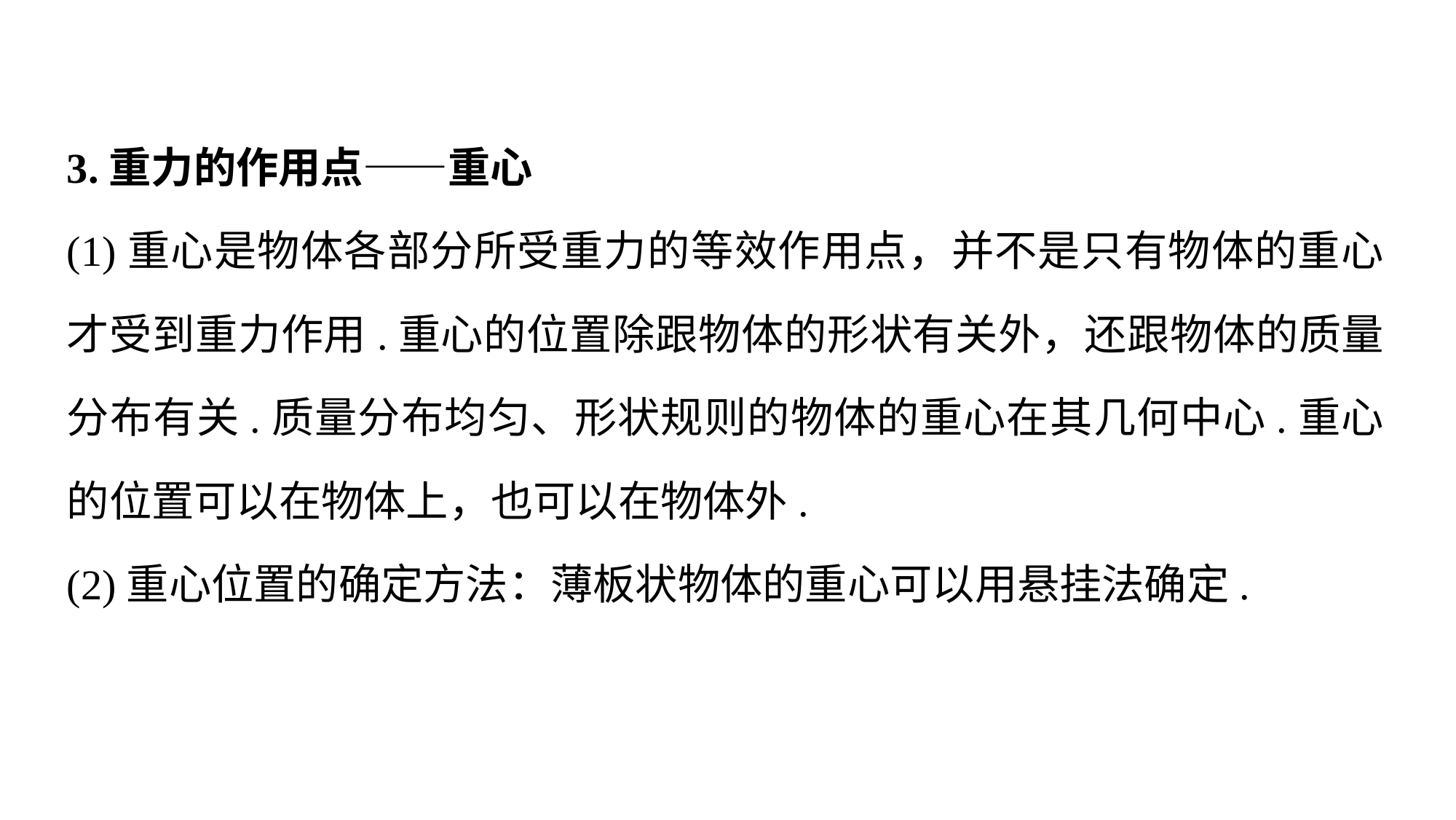

3.重力的作用点——重心
(1)重心是物体各部分所受重力的等效作用点，并不是只有物体的重心才受到重力作用.重心的位置除跟物体的形状有关外，还跟物体的质量分布有关.质量分布均匀、形状规则的物体的重心在其几何中心.重心的位置可以在物体上，也可以在物体外.
(2)重心位置的确定方法：薄板状物体的重心可以用悬挂法确定.